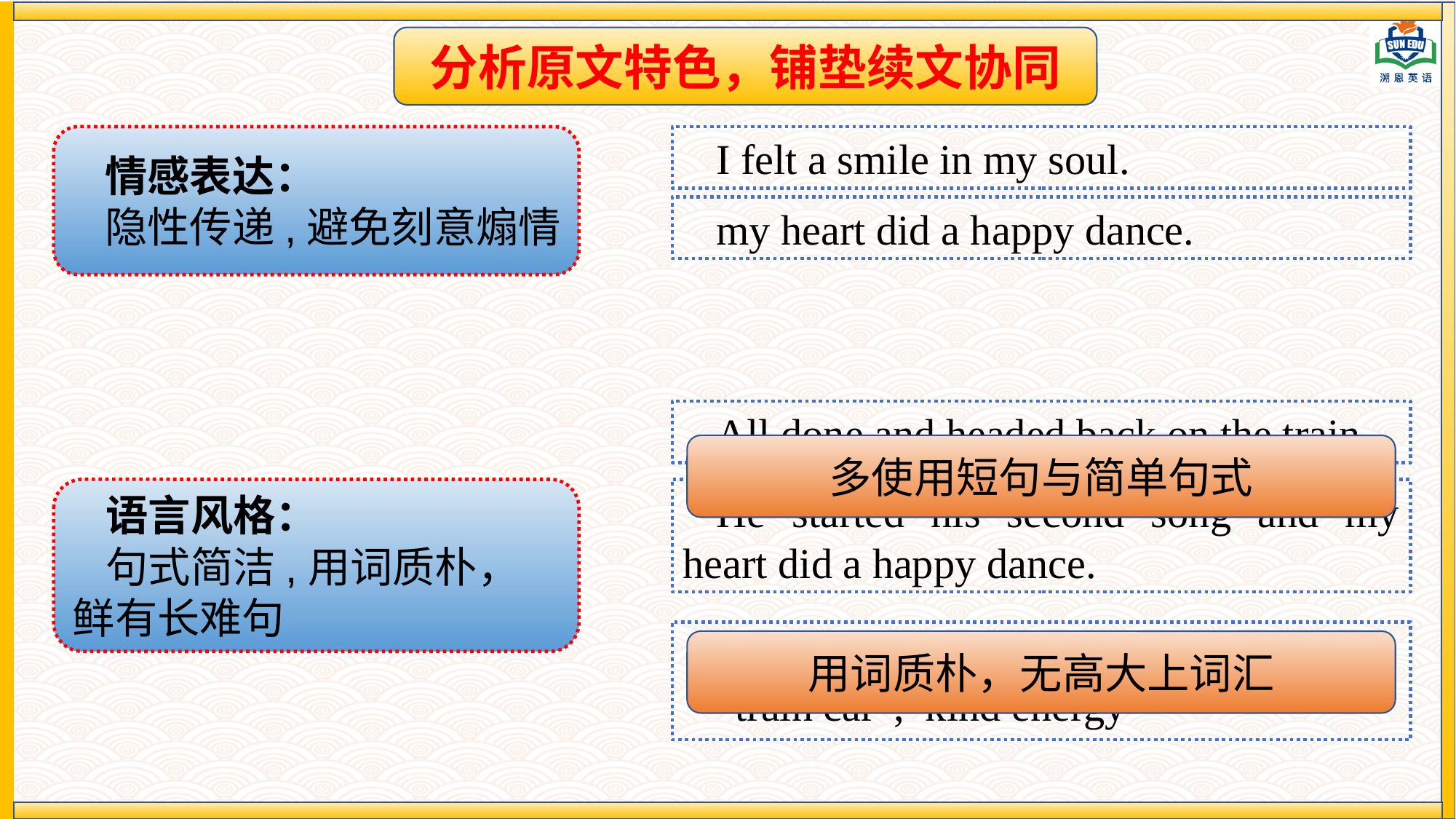

分析原文特色，铺垫续文协同
情感表达：
隐性传递,避免刻意煽情
I felt a smile in my soul.
my heart did a happy dance.
All done and headed back on the train.
多使用短句与简单句式
语言风格：
句式简洁,用词质朴，鲜有长难句
He started his second song and my heart did a happy dance.
“brunch”,  “new glasses”,   “wallet”
“train car”,  kind energy
用词质朴，无高大上词汇